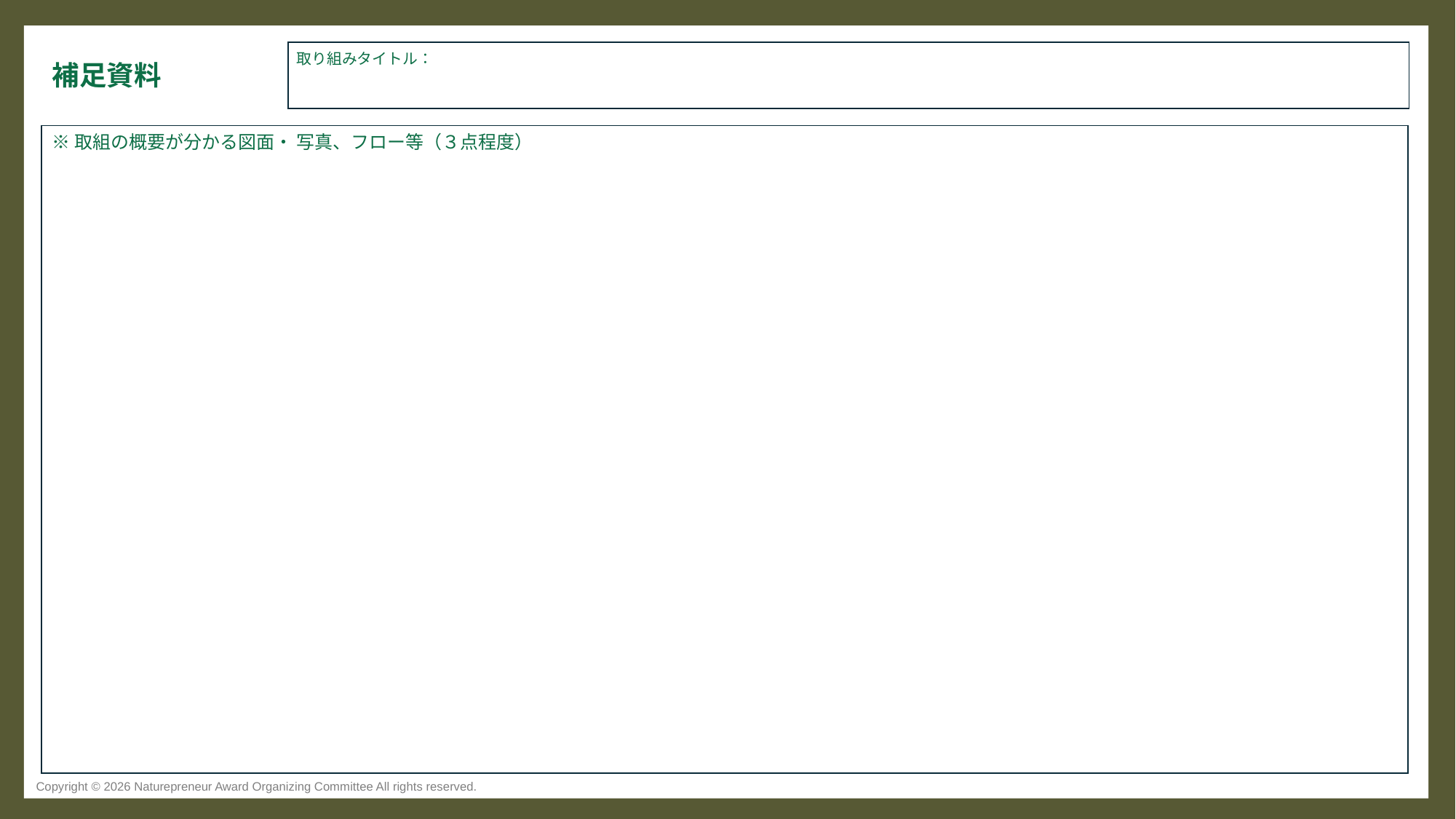

MERITTO

取り組みタイトル：
補足資料
※取組の概要が分かる図面・ 写真、フロー等（３点程度）